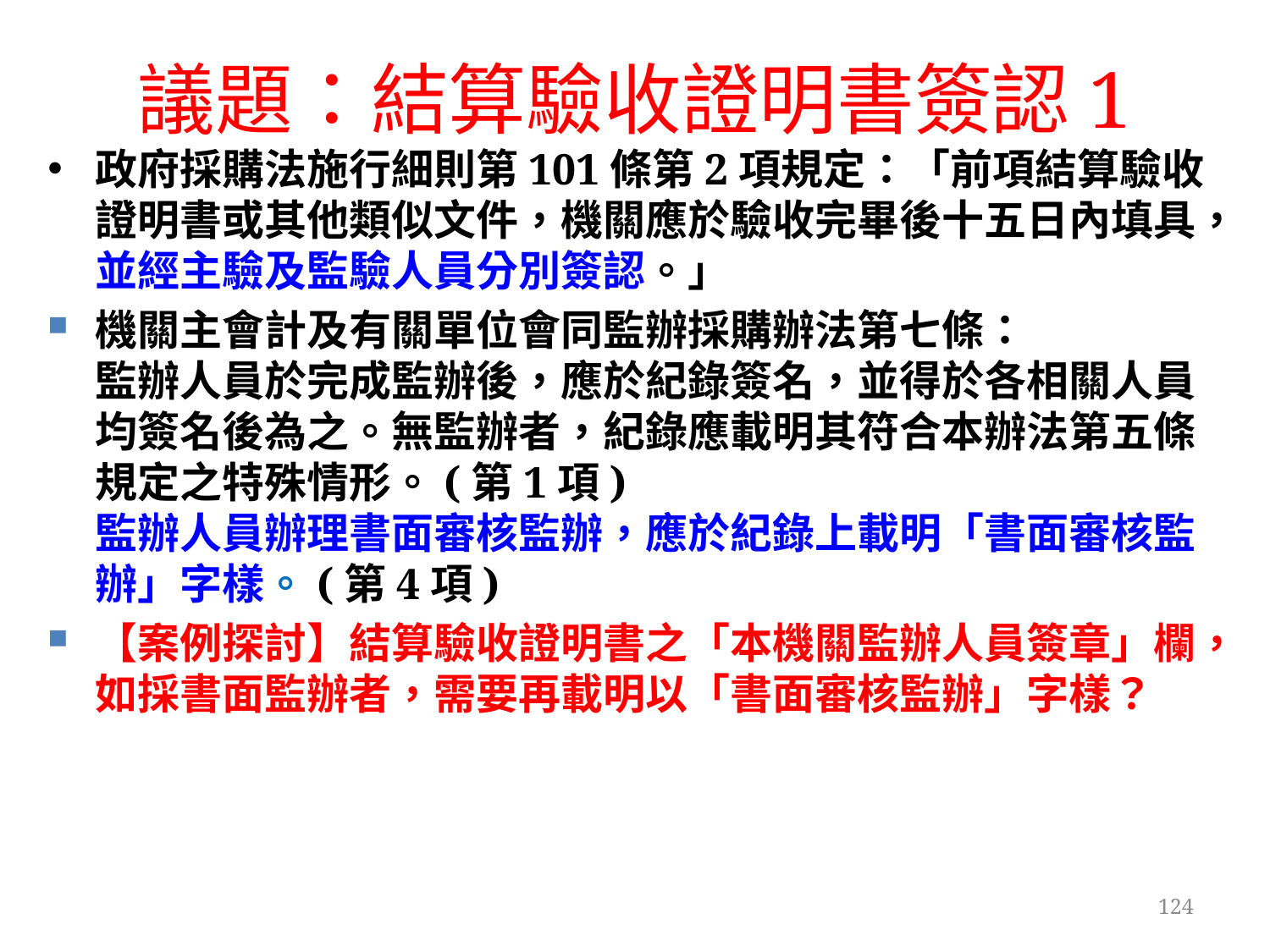

# 議題：結算驗收證明書簽認1
政府採購法施行細則第101條第2項規定：「前項結算驗收證明書或其他類似文件，機關應於驗收完畢後十五日內填具，並經主驗及監驗人員分別簽認。」
機關主會計及有關單位會同監辦採購辦法第七條：
監辦人員於完成監辦後，應於紀錄簽名，並得於各相關人員均簽名後為之。無監辦者，紀錄應載明其符合本辦法第五條規定之特殊情形。(第1項)
監辦人員辦理書面審核監辦，應於紀錄上載明「書面審核監辦」字樣。(第4項)
【案例探討】結算驗收證明書之「本機關監辦人員簽章」欄，如採書面監辦者，需要再載明以「書面審核監辦」字樣？

124